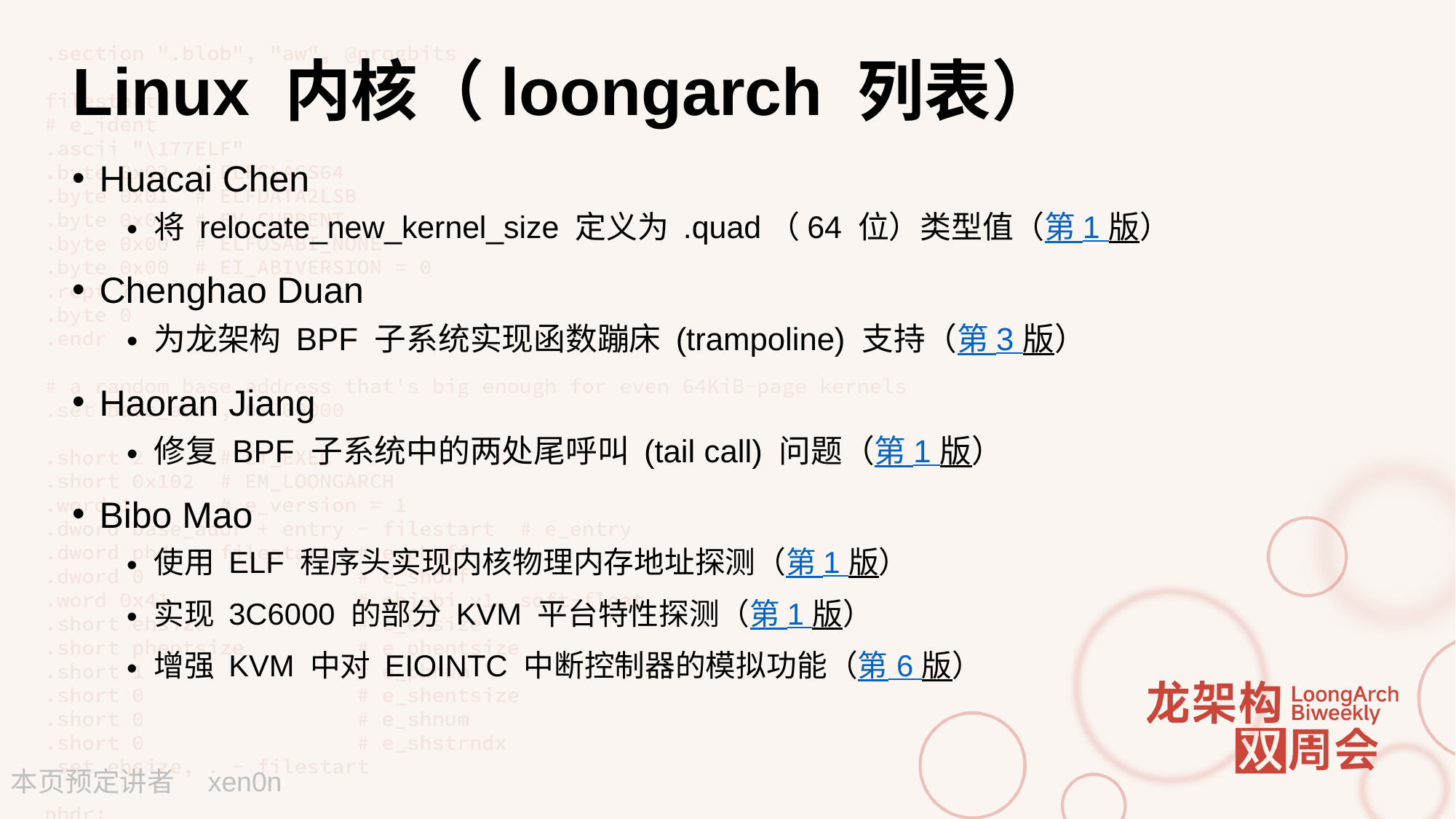

# Linux 内核（loongarch 列表）
Huacai Chen
将 relocate_new_kernel_size 定义为 .quad（64 位）类型值（第 1 版）
Chenghao Duan
为龙架构 BPF 子系统实现函数蹦床 (trampoline) 支持（第 3 版）
Haoran Jiang
修复 BPF 子系统中的两处尾呼叫 (tail call) 问题（第 1 版）
Bibo Mao
使用 ELF 程序头实现内核物理内存地址探测（第 1 版）
实现 3C6000 的部分 KVM 平台特性探测（第 1 版）
增强 KVM 中对 EIOINTC 中断控制器的模拟功能（第 6 版）
xen0n